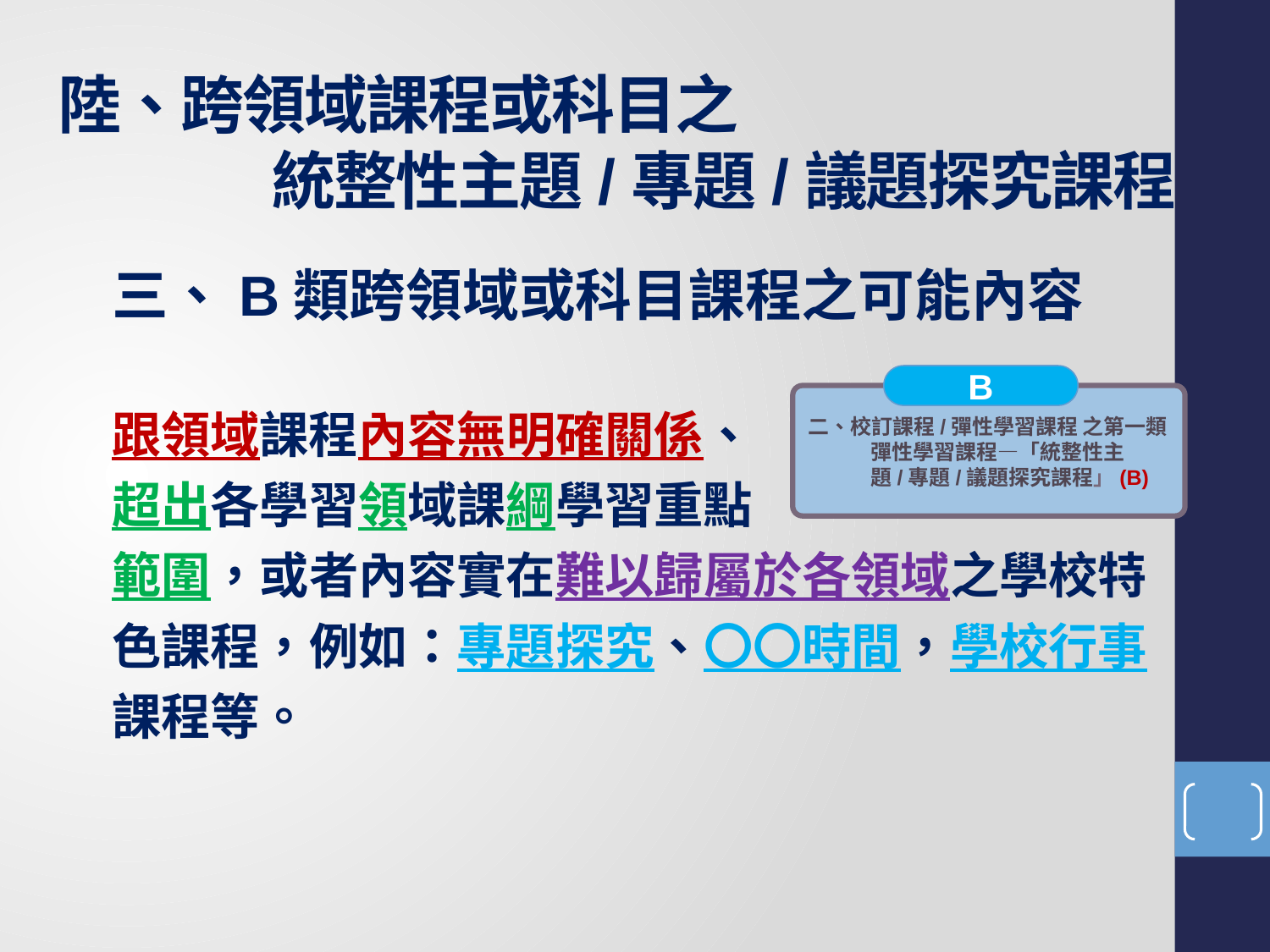

# 陸、跨領域課程或科目之 統整性主題/專題/議題探究課程
三、B類跨領域或科目課程之可能內容
B
二、校訂課程/彈性學習課程 之第一類彈性學習課程—「統整性主題/專題/議題探究課程」(B)
跟領域課程內容無明確關係、
超出各學習領域課綱學習重點
範圍，或者內容實在難以歸屬於各領域之學校特色課程，例如：專題探究、〇〇時間，學校行事課程等。